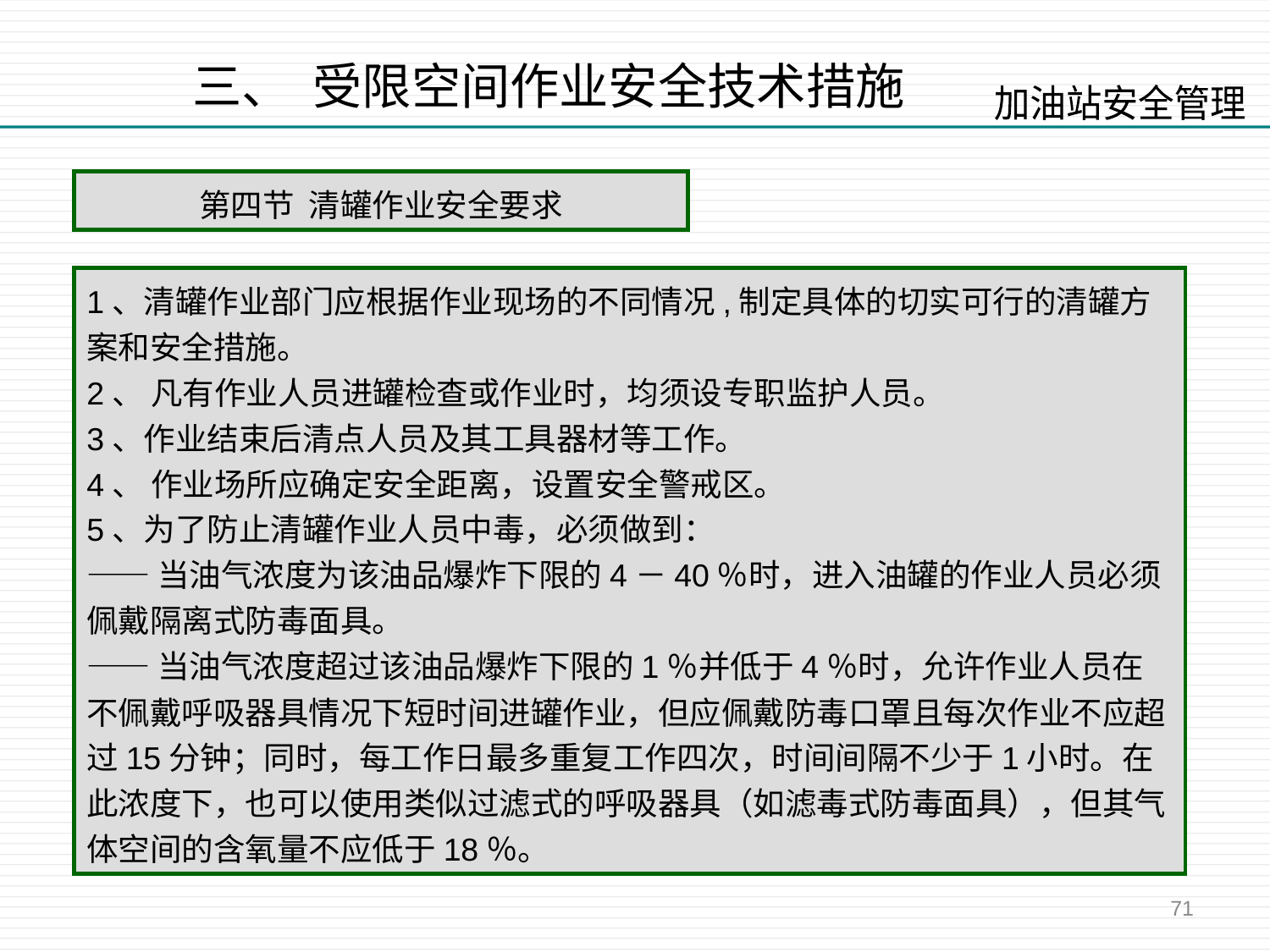

三、  受限空间作业安全技术措施
第四节  清罐作业安全要求
1、清罐作业部门应根据作业现场的不同情况,制定具体的切实可行的清罐方案和安全措施。
2、 凡有作业人员进罐检查或作业时，均须设专职监护人员。
3、作业结束后清点人员及其工具器材等工作。
4、 作业场所应确定安全距离，设置安全警戒区。
5、为了防止清罐作业人员中毒，必须做到：
——当油气浓度为该油品爆炸下限的4－40％时，进入油罐的作业人员必须佩戴隔离式防毒面具。
——当油气浓度超过该油品爆炸下限的1％并低于4％时，允许作业人员在不佩戴呼吸器具情况下短时间进罐作业，但应佩戴防毒口罩且每次作业不应超过15分钟；同时，每工作日最多重复工作四次，时间间隔不少于1小时。在此浓度下，也可以使用类似过滤式的呼吸器具（如滤毒式防毒面具），但其气体空间的含氧量不应低于18％。
71